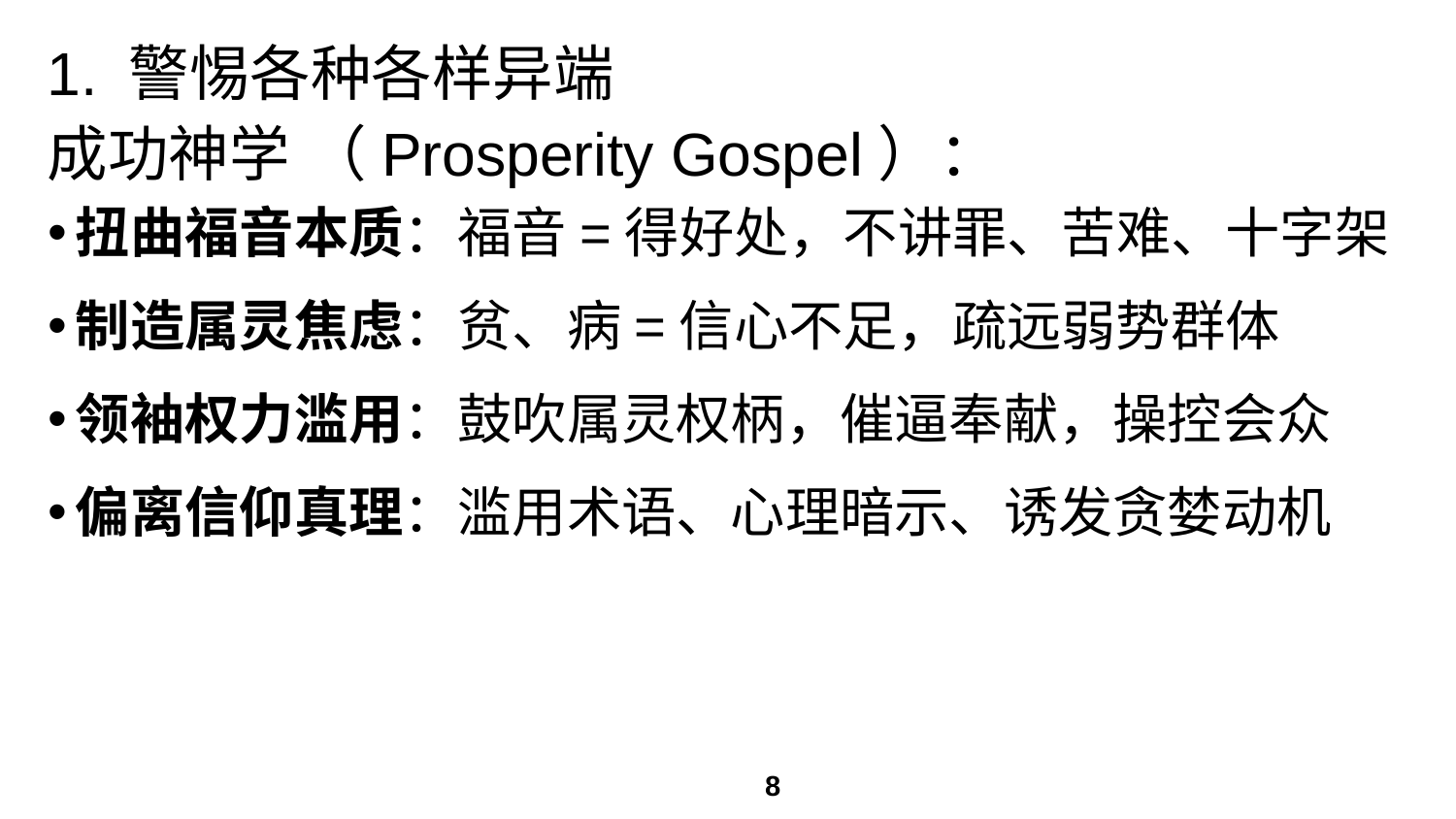

# 1. 警惕各种各样异端
成功神学 （Prosperity Gospel）：
扭曲福音本质：福音=得好处，不讲罪、苦难、十字架
制造属灵焦虑：贫、病=信心不足，疏远弱势群体
领袖权力滥用：鼓吹属灵权柄，催逼奉献，操控会众
偏离信仰真理：滥用术语、心理暗示、诱发贪婪动机
8